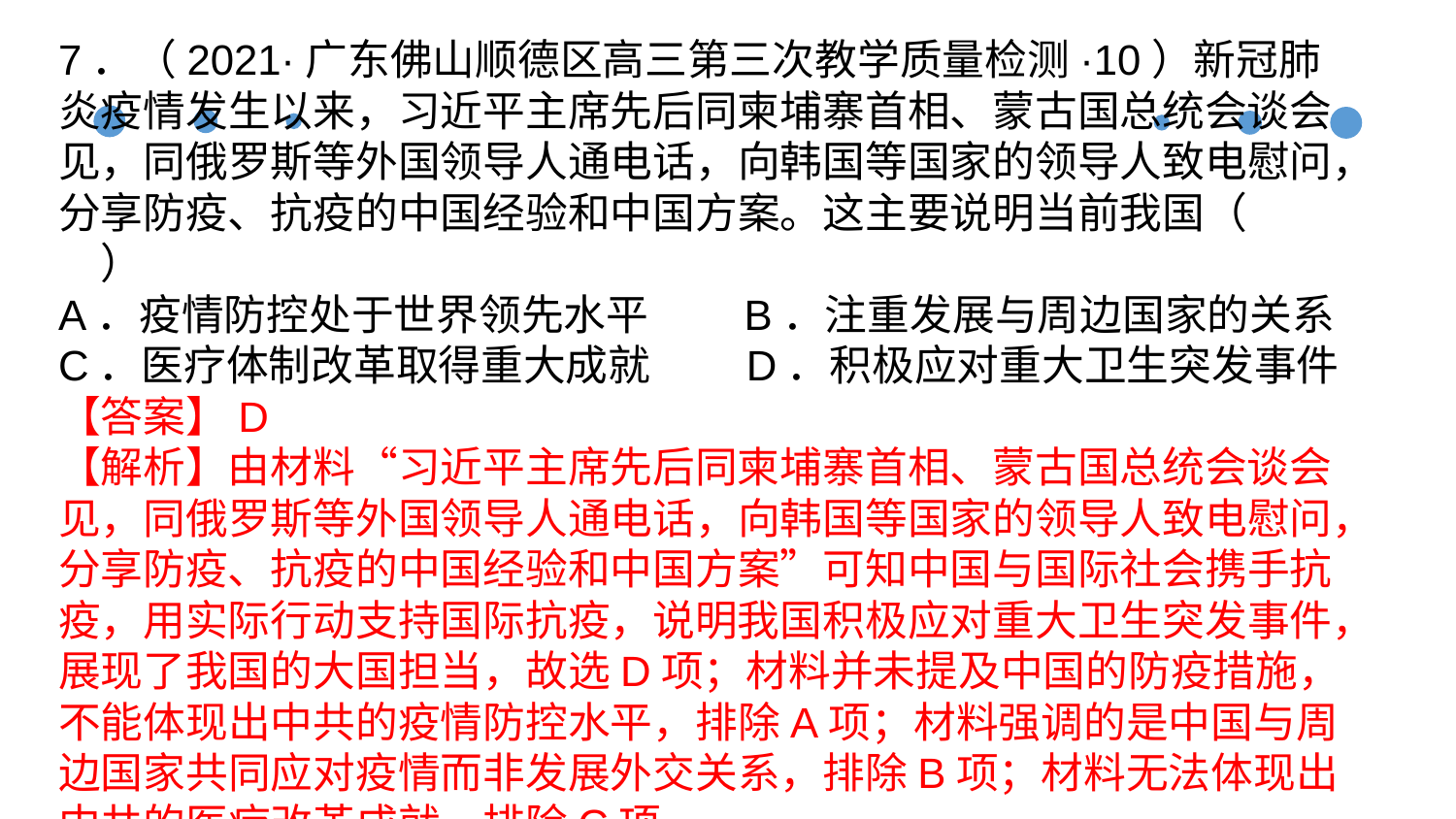

7．（2021·广东佛山顺德区高三第三次教学质量检测·10）新冠肺炎疫情发生以来，习近平主席先后同柬埔寨首相、蒙古国总统会谈会见，同俄罗斯等外国领导人通电话，向韩国等国家的领导人致电慰问，分享防疫、抗疫的中国经验和中国方案。这主要说明当前我国（　　）
A．疫情防控处于世界领先水平         B．注重发展与周边国家的关系
C．医疗体制改革取得重大成就         D．积极应对重大卫生突发事件
【答案】D
【解析】由材料“习近平主席先后同柬埔寨首相、蒙古国总统会谈会见，同俄罗斯等外国领导人通电话，向韩国等国家的领导人致电慰问，分享防疫、抗疫的中国经验和中国方案”可知中国与国际社会携手抗疫，用实际行动支持国际抗疫，说明我国积极应对重大卫生突发事件，展现了我国的大国担当，故选D项；材料并未提及中国的防疫措施，不能体现出中共的疫情防控水平，排除A项；材料强调的是中国与周边国家共同应对疫情而非发展外交关系，排除B项；材料无法体现出中共的医疗改革成就，排除C项。